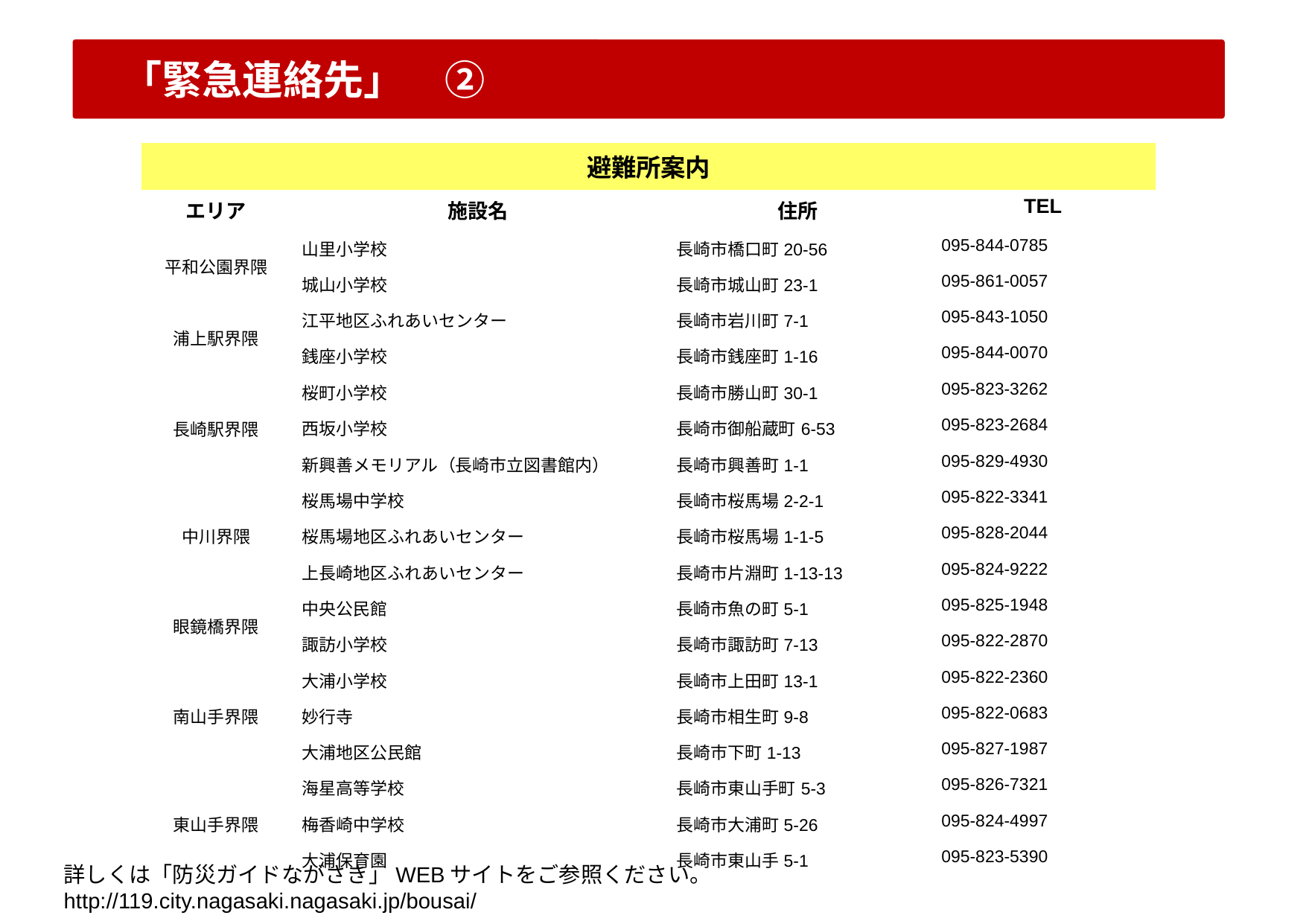

「緊急連絡先」　②
| 避難所案内 |  |  |  |
| --- | --- | --- | --- |
| エリア | 施設名 | 住所 | TEL |
| 平和公園界隈 | 山里小学校 | 長崎市橋口町20-56 | 095-844-0785 |
|  | 城山小学校 | 長崎市城山町23-1 | 095-861-0057 |
| 浦上駅界隈 | 江平地区ふれあいセンター | 長崎市岩川町7-1 | 095-843-1050 |
|  | 銭座小学校 | 長崎市銭座町1-16 | 095-844-0070 |
| 長崎駅界隈 | 桜町小学校 | 長崎市勝山町30-1 | 095-823-3262 |
|  | 西坂小学校 | 長崎市御船蔵町6-53 | 095-823-2684 |
|  | 新興善メモリアル（長崎市立図書館内） | 長崎市興善町1-1 | 095-829-4930 |
| 中川界隈 | 桜馬場中学校 | 長崎市桜馬場2-2-1 | 095-822-3341 |
|  | 桜馬場地区ふれあいセンター | 長崎市桜馬場1-1-5 | 095-828-2044 |
|  | 上長崎地区ふれあいセンター | 長崎市片淵町1-13-13 | 095-824-9222 |
| 眼鏡橋界隈 | 中央公民館 | 長崎市魚の町5-1 | 095-825-1948 |
|  | 諏訪小学校 | 長崎市諏訪町7-13 | 095-822-2870 |
| 南山手界隈 | 大浦小学校 | 長崎市上田町13-1 | 095-822-2360 |
|  | 妙行寺 | 長崎市相生町9-8 | 095-822-0683 |
|  | 大浦地区公民館 | 長崎市下町1-13 | 095-827-1987 |
| 東山手界隈 | 海星高等学校 | 長崎市東山手町5-3 | 095-826-7321 |
|  | 梅香崎中学校 | 長崎市大浦町5-26 | 095-824-4997 |
|  | 大浦保育園 | 長崎市東山手5-1 | 095-823-5390 |
詳しくは「防災ガイドながさき」WEBサイトをご参照ください。
http://119.city.nagasaki.nagasaki.jp/bousai/